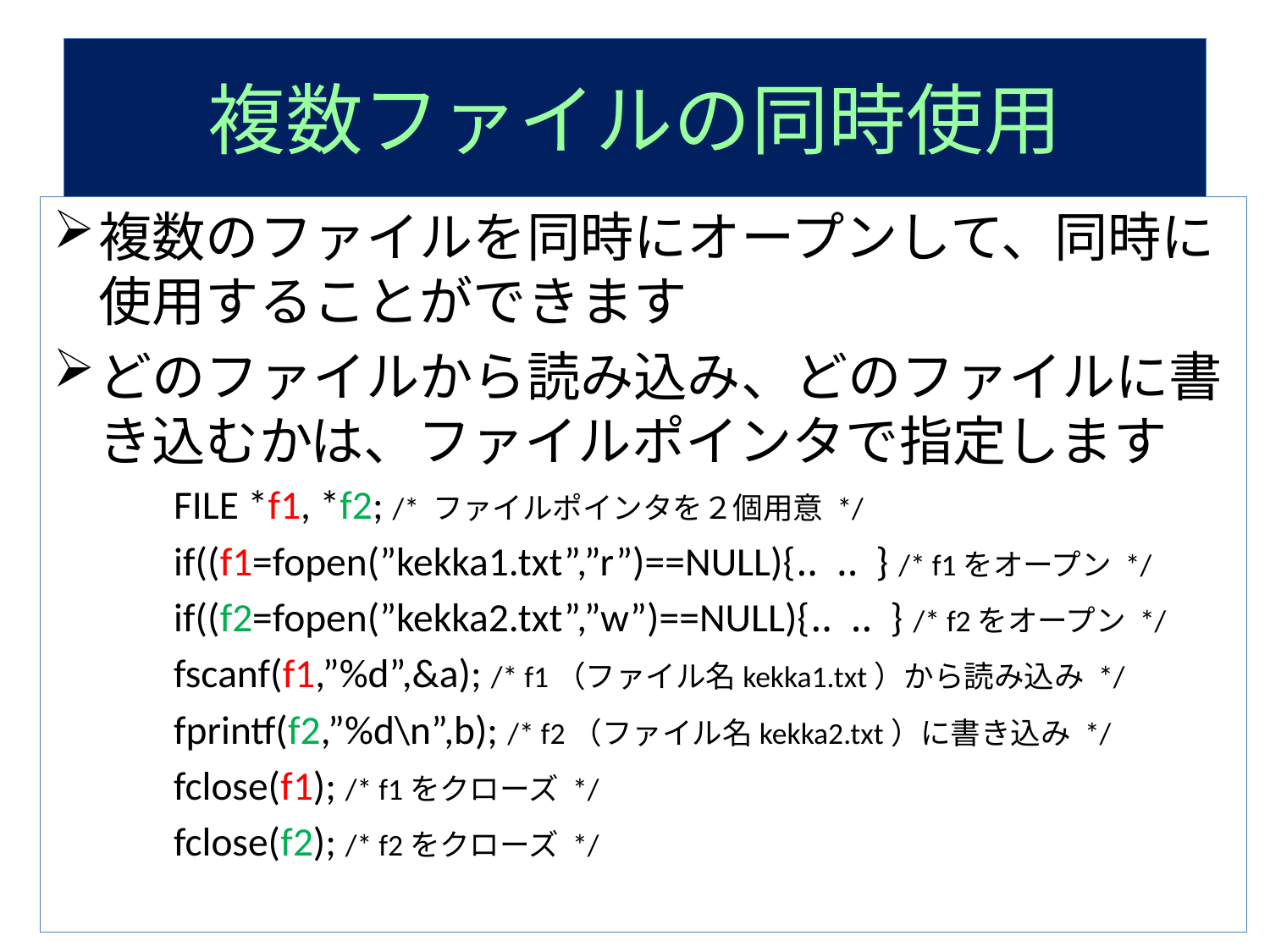

# 複数ファイルの同時使用
複数のファイルを同時にオープンして、同時に使用することができます
どのファイルから読み込み、どのファイルに書き込むかは、ファイルポインタで指定します
FILE *f1, *f2; /* ファイルポインタを２個用意 */
if((f1=fopen(”kekka1.txt”,”r”)==NULL){‥‥} /* f1をオープン */
if((f2=fopen(”kekka2.txt”,”w”)==NULL){‥‥} /* f2をオープン */
fscanf(f1,”%d”,&a); /* f1（ファイル名kekka1.txt）から読み込み */
fprintf(f2,”%d\n”,b); /* f2（ファイル名kekka2.txt）に書き込み */
fclose(f1); /* f1をクローズ */
fclose(f2); /* f2をクローズ */